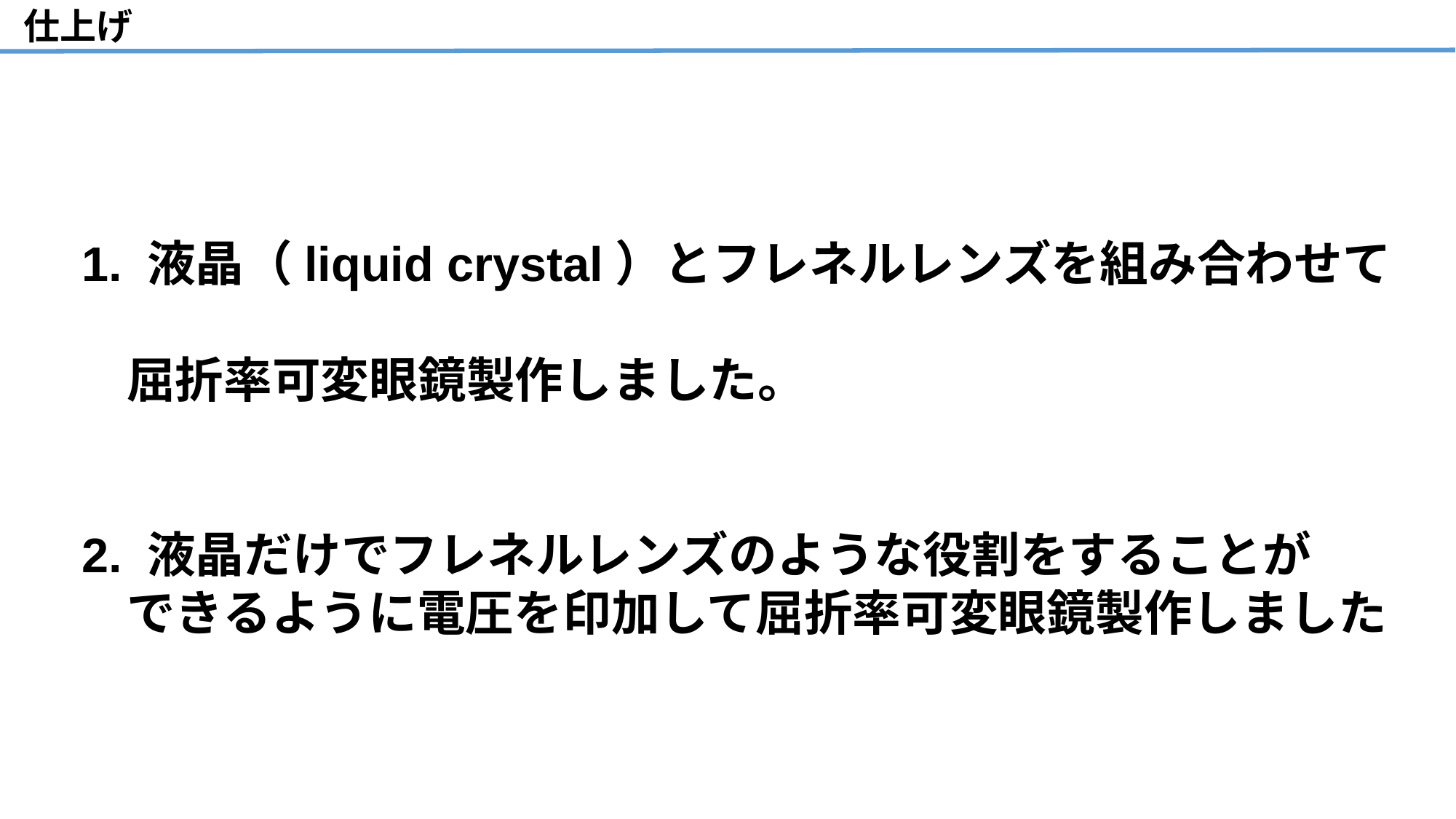

仕上げ
1. 液晶（liquid crystal）とフレネルレンズを組み合わせて
   屈折率可変眼鏡製作しました。

2. 液晶だけでフレネルレンズのような役割をすることが
   できるように電圧を印加して屈折率可変眼鏡製作しました